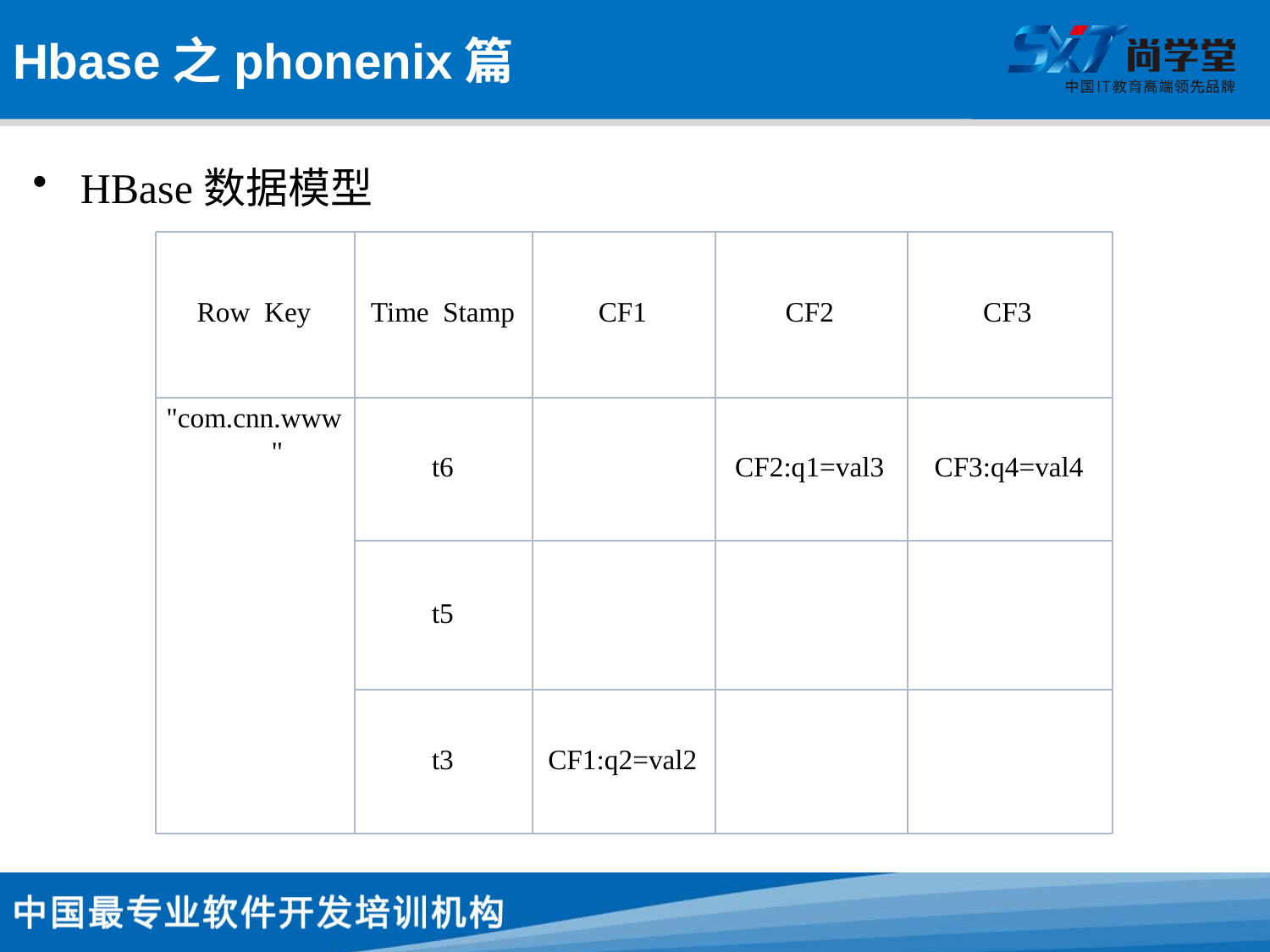

# Hbase之phonenix篇
HBase数据模型

Row  Key
Time  Stamp
CF1
CF2
CF3

"com.cnn.www
"
t6
CF2:q1=val3
CF3:q4=val4

t5

t3
CF1:q2=val2